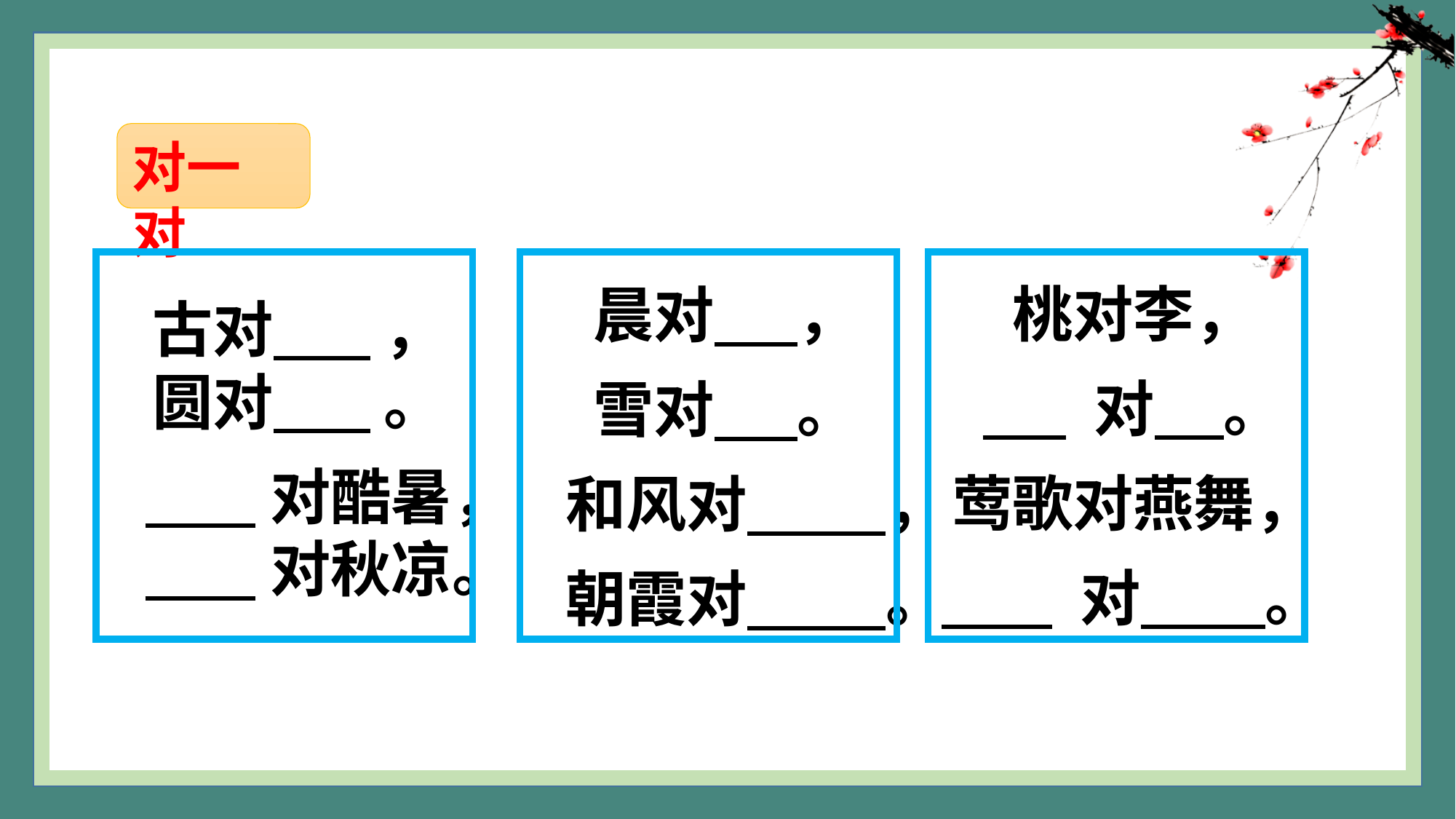

对一对
桃对李，
       对     。
莺歌对燕舞，
         对         。
晨对      ，
雪对      。
和风对          ，
朝霞对          。

古对        ，
圆对        。
        对酷暑，
        对秋凉。